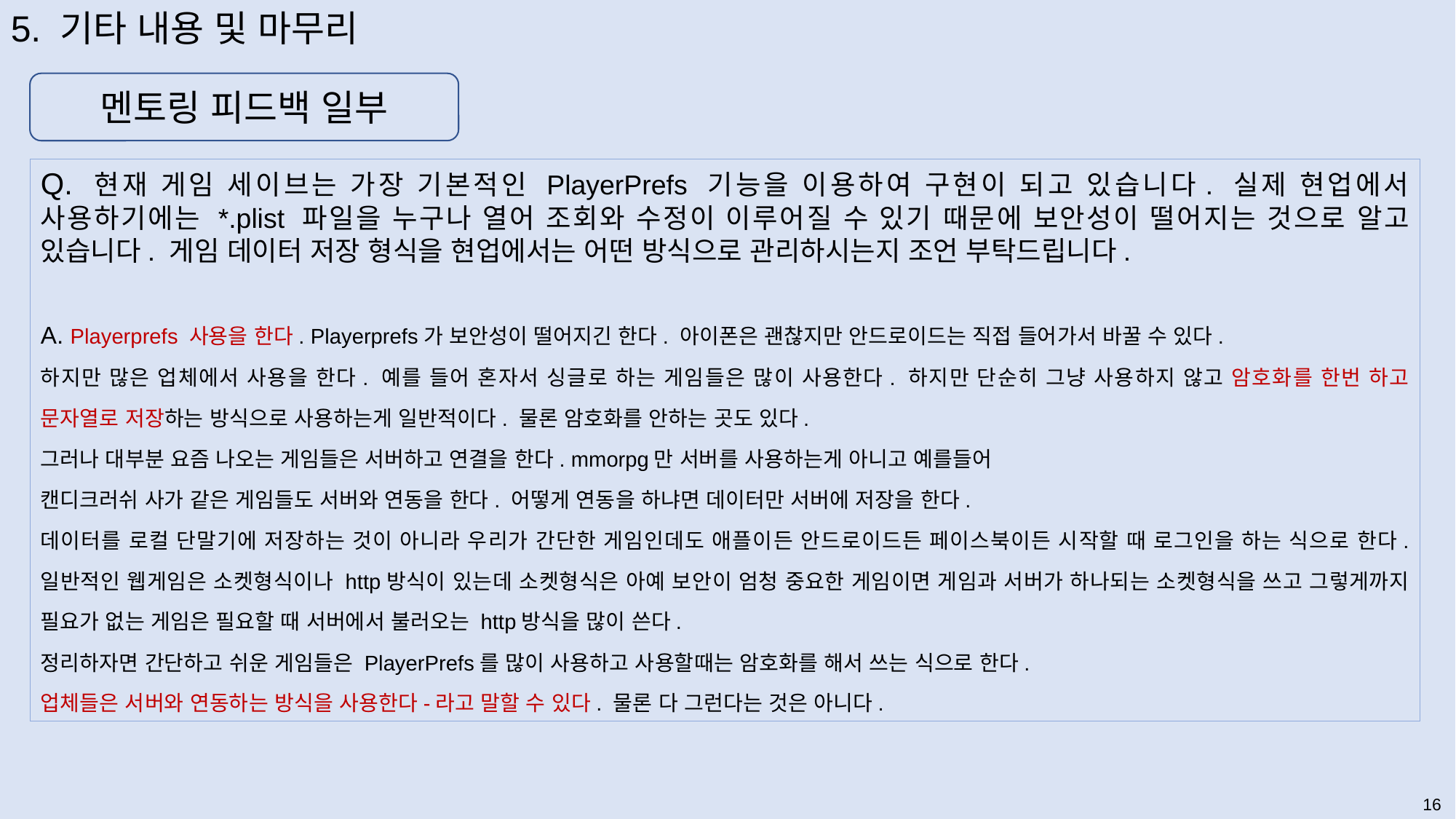

5. 기타 내용 및 마무리
멘토링 피드백 일부
Q. 현재 게임 세이브는 가장 기본적인 PlayerPrefs 기능을 이용하여 구현이 되고 있습니다. 실제 현업에서 사용하기에는 *.plist 파일을 누구나 열어 조회와 수정이 이루어질 수 있기 때문에 보안성이 떨어지는 것으로 알고 있습니다. 게임 데이터 저장 형식을 현업에서는 어떤 방식으로 관리하시는지 조언 부탁드립니다.

A. Playerprefs 사용을 한다. Playerprefs가 보안성이 떨어지긴 한다. 아이폰은 괜찮지만 안드로이드는 직접 들어가서 바꿀 수 있다.
하지만 많은 업체에서 사용을 한다. 예를 들어 혼자서 싱글로 하는 게임들은 많이 사용한다. 하지만 단순히 그냥 사용하지 않고 암호화를 한번 하고 문자열로 저장하는 방식으로 사용하는게 일반적이다. 물론 암호화를 안하는 곳도 있다.
그러나 대부분 요즘 나오는 게임들은 서버하고 연결을 한다. mmorpg만 서버를 사용하는게 아니고 예를들어
캔디크러쉬 사가 같은 게임들도 서버와 연동을 한다. 어떻게 연동을 하냐면 데이터만 서버에 저장을 한다.
데이터를 로컬 단말기에 저장하는 것이 아니라 우리가 간단한 게임인데도 애플이든 안드로이드든 페이스북이든 시작할 때 로그인을 하는 식으로 한다. 일반적인 웹게임은 소켓형식이나 http방식이 있는데 소켓형식은 아예 보안이 엄청 중요한 게임이면 게임과 서버가 하나되는 소켓형식을 쓰고 그렇게까지 필요가 없는 게임은 필요할 때 서버에서 불러오는 http방식을 많이 쓴다.
정리하자면 간단하고 쉬운 게임들은 PlayerPrefs를 많이 사용하고 사용할때는 암호화를 해서 쓰는 식으로 한다.
업체들은 서버와 연동하는 방식을 사용한다-라고 말할 수 있다. 물론 다 그런다는 것은 아니다.
16